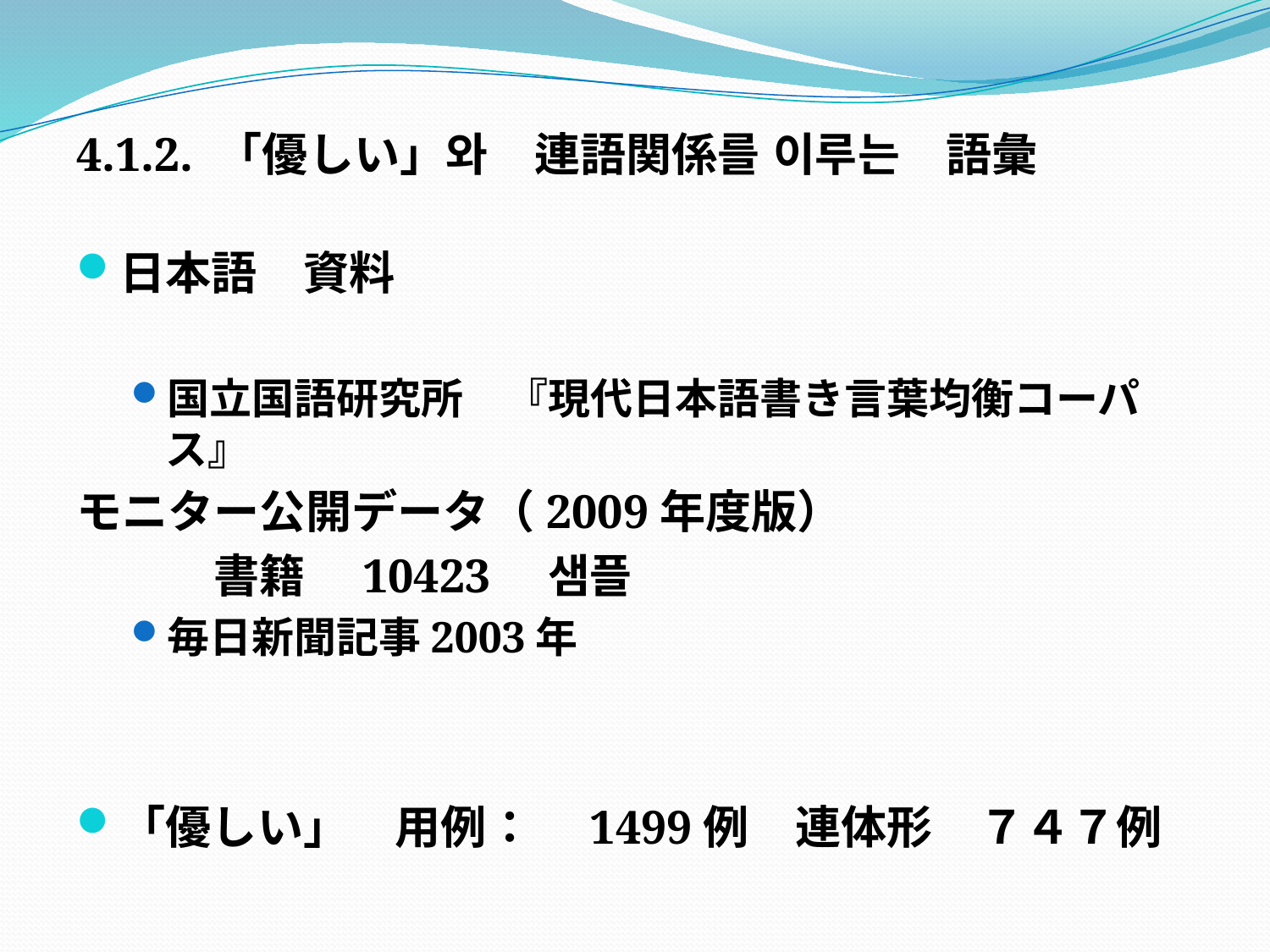

#
4.1.2. 「優しい」와　連語関係를 이루는　語彙
日本語　資料

国立国語研究所　『現代日本語書き言葉均衡コーパス』
モニター公開データ（2009年度版）
　　　書籍　10423　샘플
毎日新聞記事2003年

「優しい」　用例：　1499例　連体形　７４７例